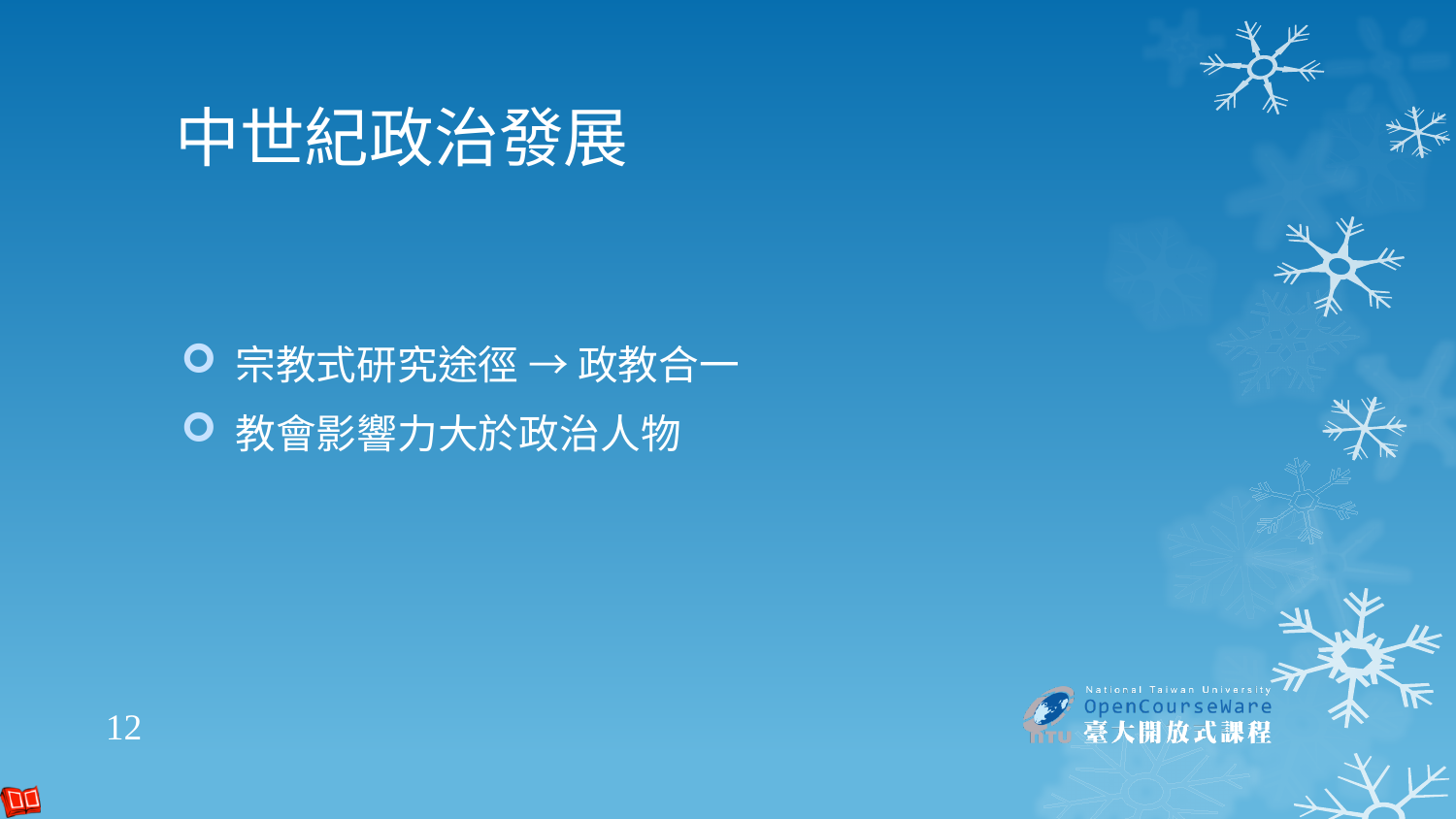

# 中世紀政治發展
宗教式研究途徑 → 政教合一
教會影響力大於政治人物

12